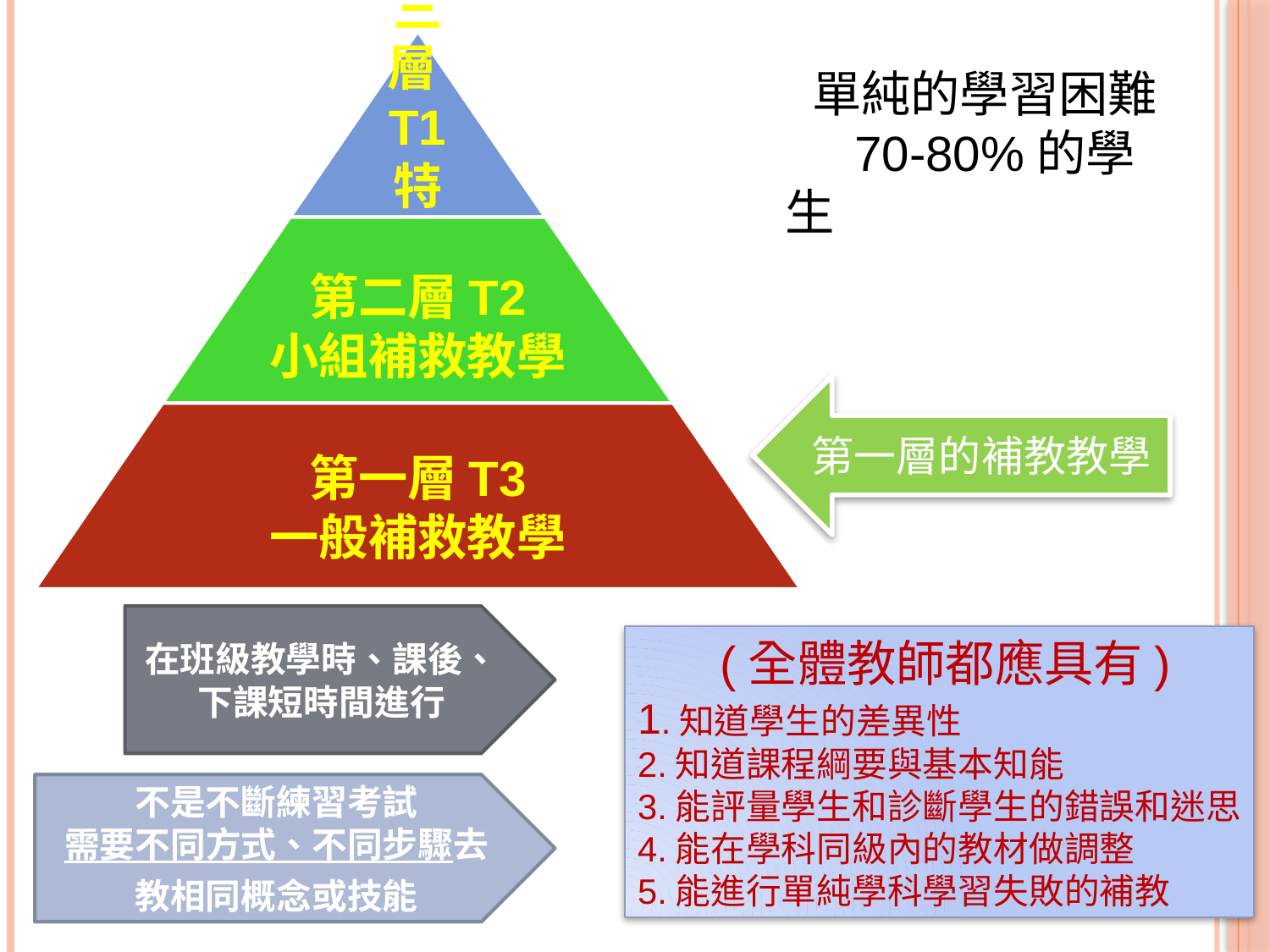

第三層T1
特殊教育
第二層T2
小組補救教學
第一層T3
一般補救教學
  單純的學習困難
     70-80%的學生
第一層的補教教學
在班級教學時、課後、下課短時間進行
      (全體教師都應具有)
1.知道學生的差異性
2.知道課程綱要與基本知能
3.能評量學生和診斷學生的錯誤和迷思
4.能在學科同級內的教材做調整
5.能進行單純學科學習失敗的補教
不是不斷練習考試
需要不同方式、不同步驟去教相同概念或技能